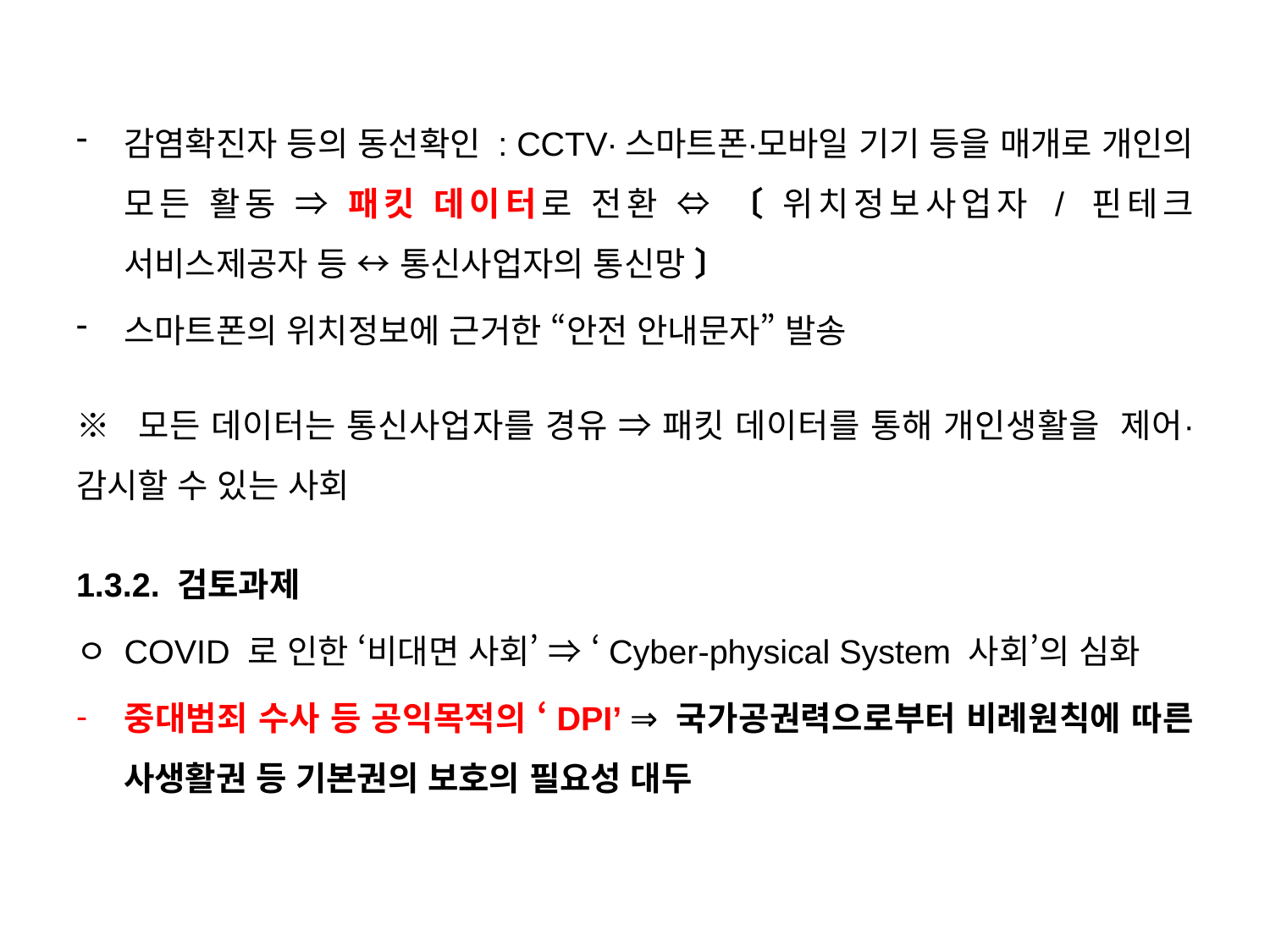

감염확진자 등의 동선확인 : CCTV∙스마트폰∙모바일 기기 등을 매개로 개인의 모든 활동 ⇒ 패킷 데이터로 전환 ⇔ 〔 위치정보사업자 / 핀테크 서비스제공자 등 ↔ 통신사업자의 통신망 〕
스마트폰의 위치정보에 근거한 “안전 안내문자” 발송

※  모든 데이터는 통신사업자를 경유 ⇒ 패킷 데이터를 통해 개인생활을  제어∙감시할 수 있는 사회

1.3.2. 검토과제
ㅇ COVID 로 인한 ‘비대면 사회’ ⇒ ‘Cyber-physical System 사회’의 심화
중대범죄 수사 등 공익목적의 ‘DPI’ ⇒ 국가공권력으로부터 비례원칙에 따른 사생활권 등 기본권의 보호의 필요성 대두